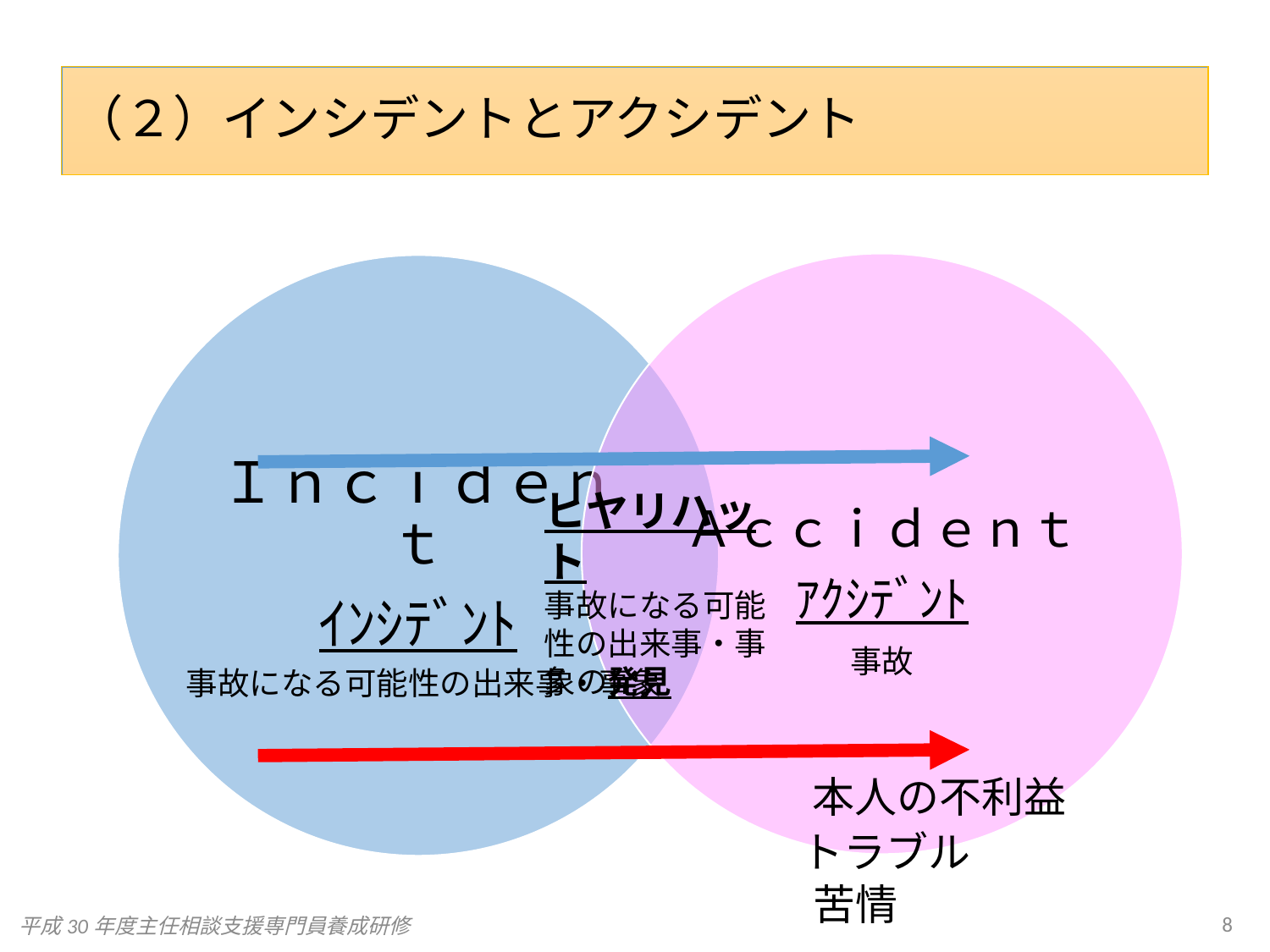

（２）インシデントとアクシデント
Ｉｎｃｉｄｅｎｔ
ｲﾝｼﾃﾞﾝﾄ

Ａｃｃｉｄｅｎｔ
ｱｸｼﾃﾞﾝﾄ
事故
ヒヤリハット
事故になる可能性の出来事・事象の発見
事故になる可能性の出来事・事象
本人の不利益
トラブル
苦情
8
平成30年度主任相談支援専門員養成研修